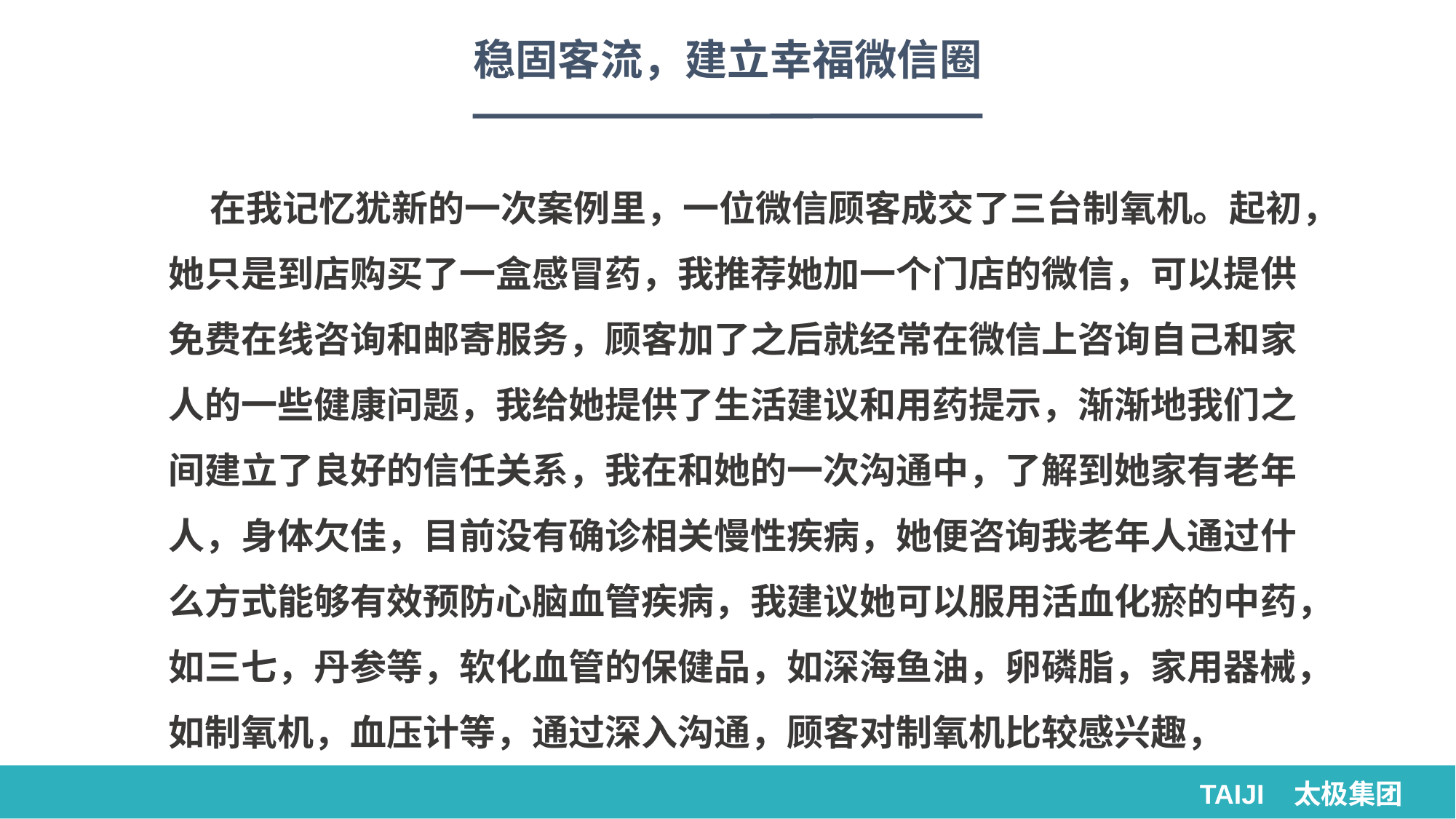

稳固客流，建立幸福微信圈
    在我记忆犹新的一次案例里，一位微信顾客成交了三台制氧机。起初，她只是到店购买了一盒感冒药，我推荐她加一个门店的微信，可以提供免费在线咨询和邮寄服务，顾客加了之后就经常在微信上咨询自己和家人的一些健康问题，我给她提供了生活建议和用药提示，渐渐地我们之间建立了良好的信任关系，我在和她的一次沟通中，了解到她家有老年人，身体欠佳，目前没有确诊相关慢性疾病，她便咨询我老年人通过什么方式能够有效预防心脑血管疾病，我建议她可以服用活血化瘀的中药，如三七，丹参等，软化血管的保健品，如深海鱼油，卵磷脂，家用器械，如制氧机，血压计等，通过深入沟通，顾客对制氧机比较感兴趣，

TAIJI   太极集团